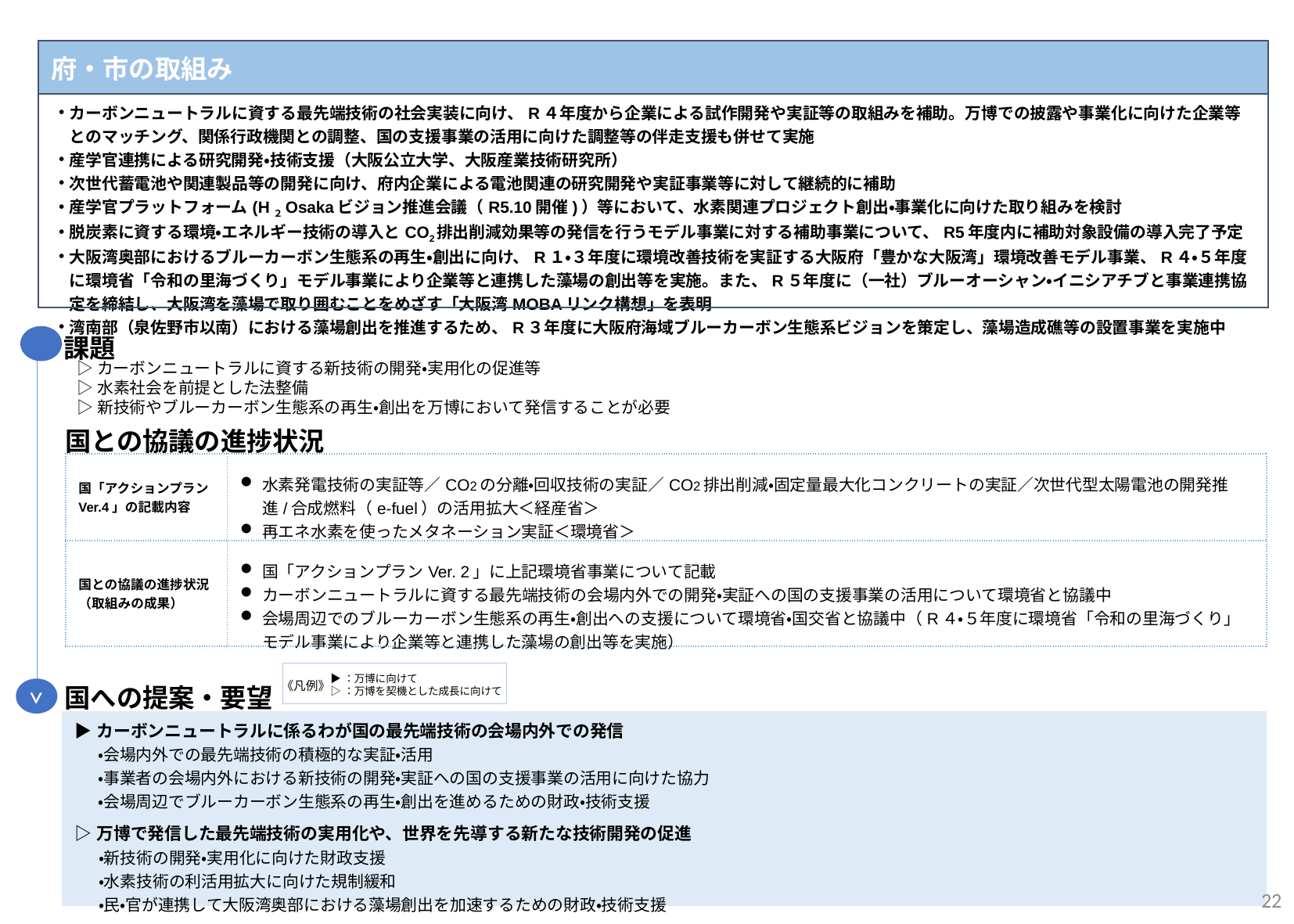

| 府・市の取組み |
| --- |
| カーボンニュートラルに資する最先端技術の社会実装に向け、R４年度から企業による試作開発や実証等の取組みを補助。万博での披露や事業化に向けた企業等とのマッチング、関係行政機関との調整、国の支援事業の活用に向けた調整等の伴走支援も併せて実施 産学官連携による研究開発・技術支援（大阪公立大学、大阪産業技術研究所） 次世代蓄電池や関連製品等の開発に向け、府内企業による電池関連の研究開発や実証事業等に対して継続的に補助 産学官プラットフォーム(H２Osakaビジョン推進会議（R5.10開催)）等において、水素関連プロジェクト創出・事業化に向けた取り組みを検討 脱炭素に資する環境・エネルギー技術の導入とCO2排出削減効果等の発信を行うモデル事業に対する補助事業について、R5年度内に補助対象設備の導入完了予定 大阪湾奥部におけるブルーカーボン生態系の再生・創出に向け、R１・３年度に環境改善技術を実証する大阪府「豊かな大阪湾」環境改善モデル事業、R４・５年度に環境省「令和の里海づくり」モデル事業により企業等と連携した藻場の創出等を実施。また、R５年度に（一社）ブルーオーシャン・イニシアチブと事業連携協定を締結し、大阪湾を藻場で取り囲むことをめざす「大阪湾MOBAリンク構想」を表明 湾南部（泉佐野市以南）における藻場創出を推進するため、R３年度に大阪府海域ブルーカーボン生態系ビジョンを策定し、藻場造成礁等の設置事業を実施中 |

課題
▷カーボンニュートラルに資する新技術の開発・実用化の促進等
▷水素社会を前提とした法整備
▷新技術やブルーカーボン生態系の再生・創出を万博において発信することが必要
国との協議の進捗状況
| 国「アクションプランVer.4」の記載内容 | 水素発電技術の実証等／CO2の分離・回収技術の実証／CO2排出削減・固定量最大化コンクリートの実証／次世代型太陽電池の開発推進/合成燃料（e-fuel）の活用拡大＜経産省＞ 再エネ水素を使ったメタネーション実証＜環境省＞ |
| --- | --- |
| 国との協議の進捗状況 （取組みの成果） | 国「アクションプランVer. 2」に上記環境省事業について記載 カーボンニュートラルに資する最先端技術の会場内外での開発・実証への国の支援事業の活用について環境省と協議中 会場周辺でのブルーカーボン生態系の再生・創出への支援について環境省・国交省と協議中（R４・５年度に環境省「令和の里海づくり」モデル事業により企業等と連携した藻場の創出等を実施） |
▶：万博に向けて
▷：万博を契機とした成長に向けて

《凡例》
国への提案・要望
>

| ▶カーボンニュートラルに係るわが国の最先端技術の会場内外での発信 ・会場内外での最先端技術の積極的な実証・活用 ・事業者の会場内外における新技術の開発・実証への国の支援事業の活用に向けた協力 ・会場周辺でブルーカーボン生態系の再生・創出を進めるための財政・技術支援 |
| --- |
| ▷万博で発信した最先端技術の実用化や、世界を先導する新たな技術開発の促進 ・新技術の開発・実用化に向けた財政支援 ・水素技術の利活用拡大に向けた規制緩和 ・民・官が連携して大阪湾奥部における藻場創出を加速するための財政・技術支援 |

22